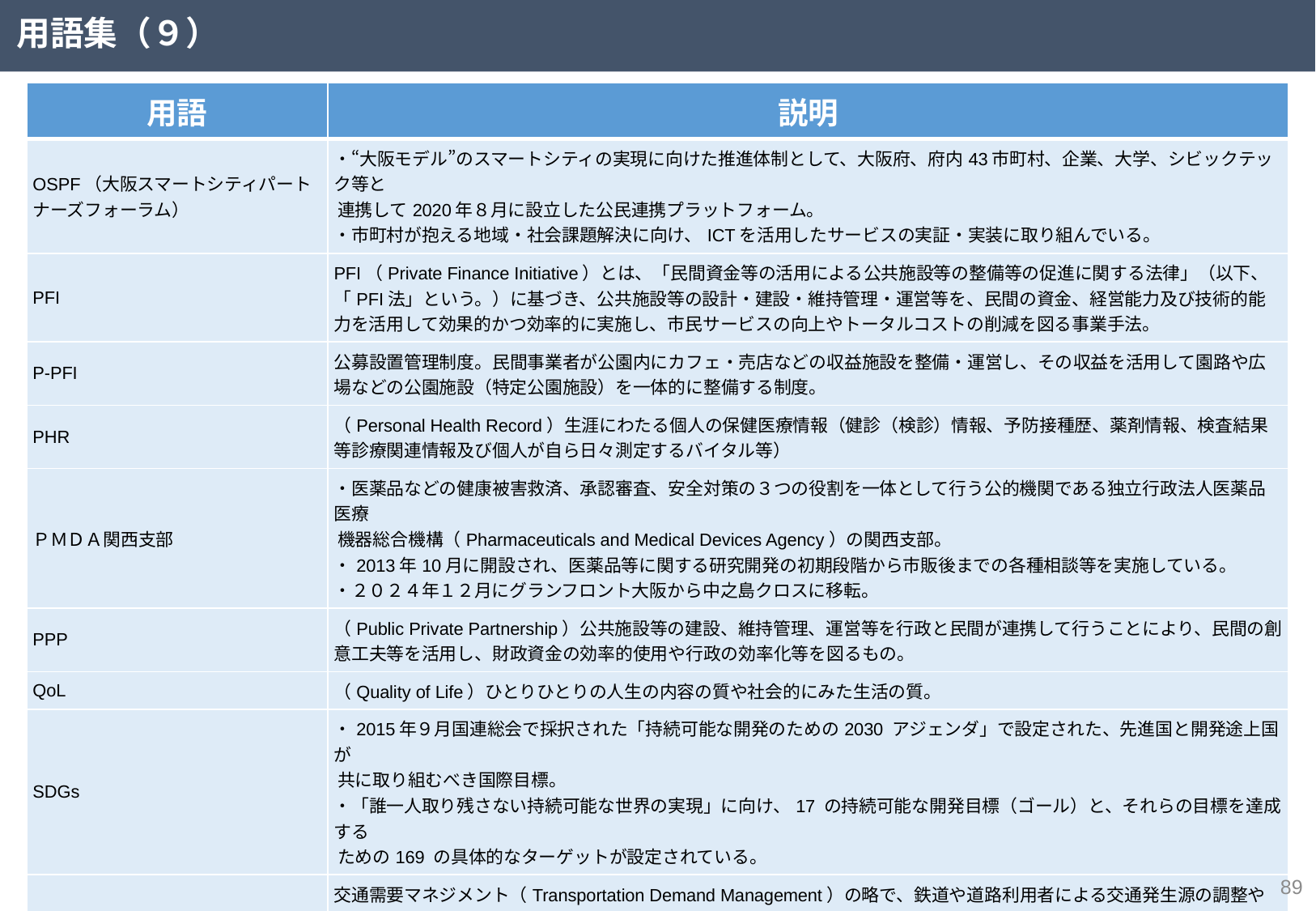

用語集（９）
| 用語 | 説明 |
| --- | --- |
| OSPF（大阪スマートシティパートナーズフォーラム） | ・“大阪モデル”のスマートシティの実現に向けた推進体制として、大阪府、府内43市町村、企業、大学、シビックテック等と 連携して2020年８月に設立した公民連携プラットフォーム。 ・市町村が抱える地域・社会課題解決に向け、ICTを活用したサービスの実証・実装に取り組んでいる。 |
| PFI | PFI（Private Finance Initiative）とは、「民間資金等の活用による公共施設等の整備等の促進に関する法律」（以下、「PFI法」という。）に基づき、公共施設等の設計・建設・維持管理・運営等を、民間の資金、経営能力及び技術的能力を活用して効果的かつ効率的に実施し、市民サービスの向上やトータルコストの削減を図る事業手法。 |
| P-PFI | 公募設置管理制度。民間事業者が公園内にカフェ・売店などの収益施設を整備・運営し、その収益を活用して園路や広場などの公園施設（特定公園施設）を一体的に整備する制度。 |
| PHR | （Personal Health Record）生涯にわたる個人の保健医療情報（健診（検診）情報、予防接種歴、薬剤情報、検査結果等診療関連情報及び個人が自ら日々測定するバイタル等） |
| ＰＭＤＡ関西支部 | ・医薬品などの健康被害救済、承認審査、安全対策の３つの役割を⼀体として行う公的機関である独立行政法人医薬品医療 機器総合機構（Pharmaceuticals and Medical Devices Agency）の関西支部。 ・2013年10月に開設され、医薬品等に関する研究開発の初期段階から市販後までの各種相談等を実施している。 ・２０２４年１２月にグランフロント大阪から中之島クロスに移転。 |
| PPP | （Public Private Partnership）公共施設等の建設、維持管理、運営等を行政と民間が連携して行うことにより、民間の創意工夫等を活用し、財政資金の効率的使用や行政の効率化等を図るもの。 |
| QoL | （Quality of Life）ひとりひとりの人生の内容の質や社会的にみた生活の質。 |
| SDGs | ・2015年９月国連総会で採択された「持続可能な開発のための2030 アジェンダ」で設定された、先進国と開発途上国が 共に取り組むべき国際目標。 ・「誰一人取り残さない持続可能な世界の実現」に向け、17 の持続可能な開発目標（ゴール）と、それらの目標を達成する ための169 の具体的なターゲットが設定されている。 |
| TDM | 交通需要マネジメント（Transportation Demand Management）の略で、鉄道や道路利用者による交通発生源の調整や時間・経路の変更など、交通行動の変更を促して、発生交通量の抑制や集中の平準化など、「交通需要の調整」を行うことにより、交通混雑を緩和していく取組。 |
| UD（ユニバーサルデザイン） | あらかじめ、障がいの有無、年齢、性別、人種等に関わらず多様な人々が利用しやすいよう都市や生活環境をデザインする考え方。 |
| UDタクシー | ユニバーサルデザインタクシー。健康な方はもちろんのこと、足腰の弱い高齢者、車いす使用者、ベビーカー利用の親子連れ、妊娠中の方など、誰もが利用しやすい"みんなにやさしい新しいタクシー車両"であり、街中で呼び止めても良し予約しても良しの誰もが普通に使える一般のタクシー。 |
89